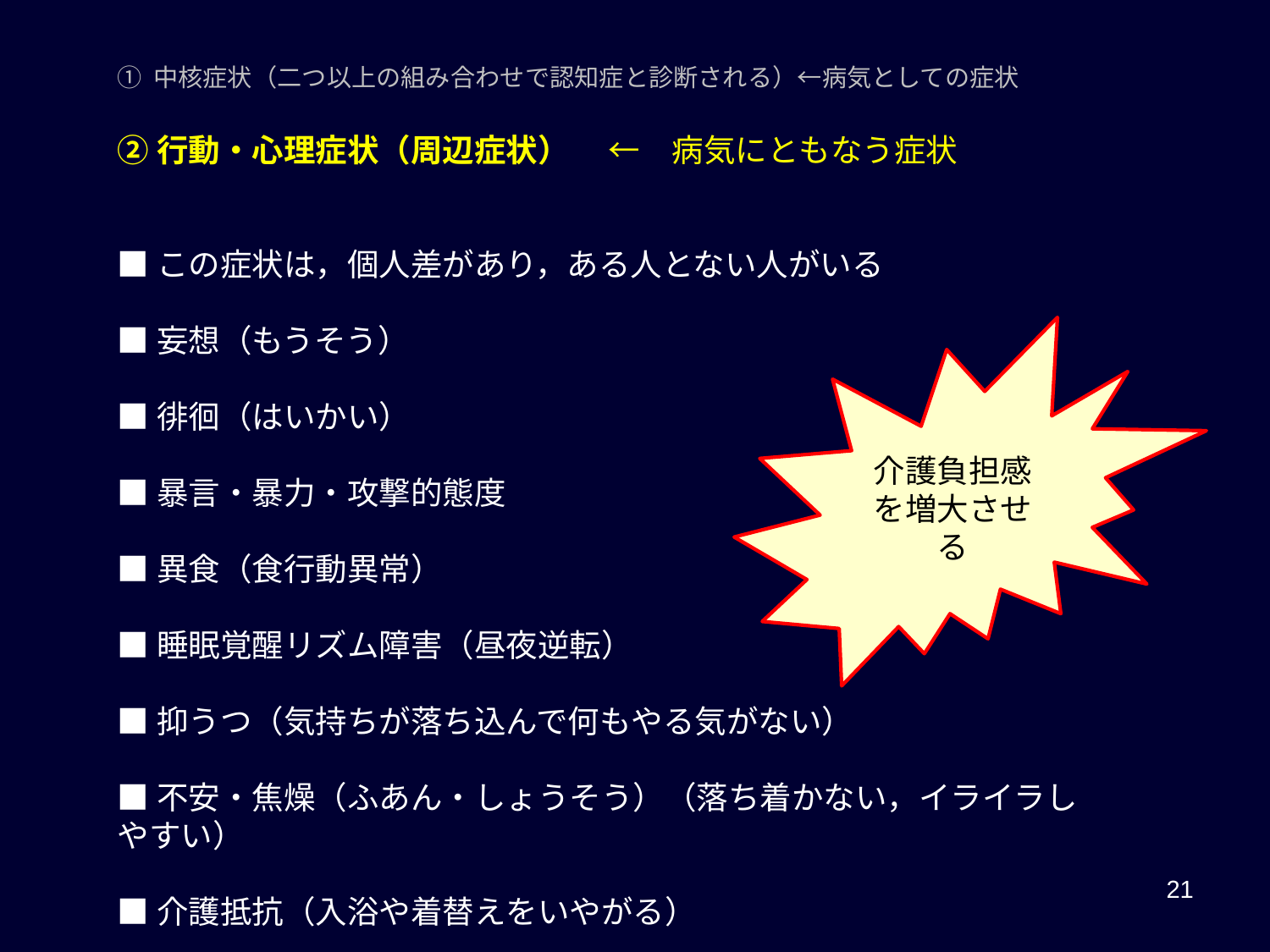

① 中核症状（二つ以上の組み合わせで認知症と診断される）←病気としての症状

②行動・心理症状（周辺症状）　 ←　病気にともなう症状

■この症状は，個人差があり，ある人とない人がいる

■妄想（もうそう）

■徘徊（はいかい）

■暴言・暴力・攻撃的態度

■異食（食行動異常）

■睡眠覚醒リズム障害（昼夜逆転）

■抑うつ（気持ちが落ち込んで何もやる気がない）

■不安・焦燥（ふあん・しょうそう）（落ち着かない，イライラしやすい）

■介護抵抗（入浴や着替えをいやがる）
介護負担感を増大させる
21